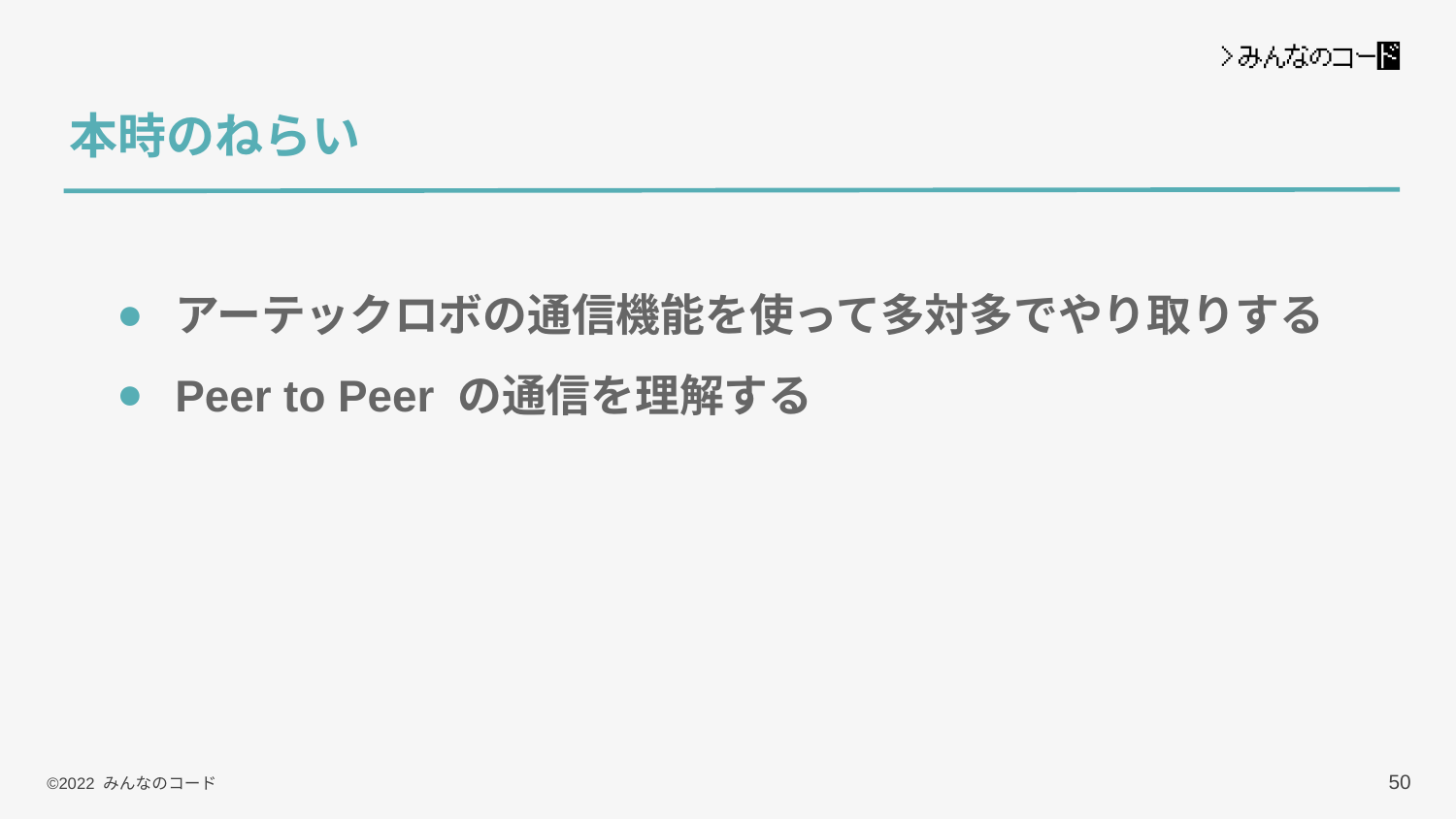

# 本時のねらい
アーテックロボの通信機能を使って多対多でやり取りする
Peer to Peer の通信を理解する